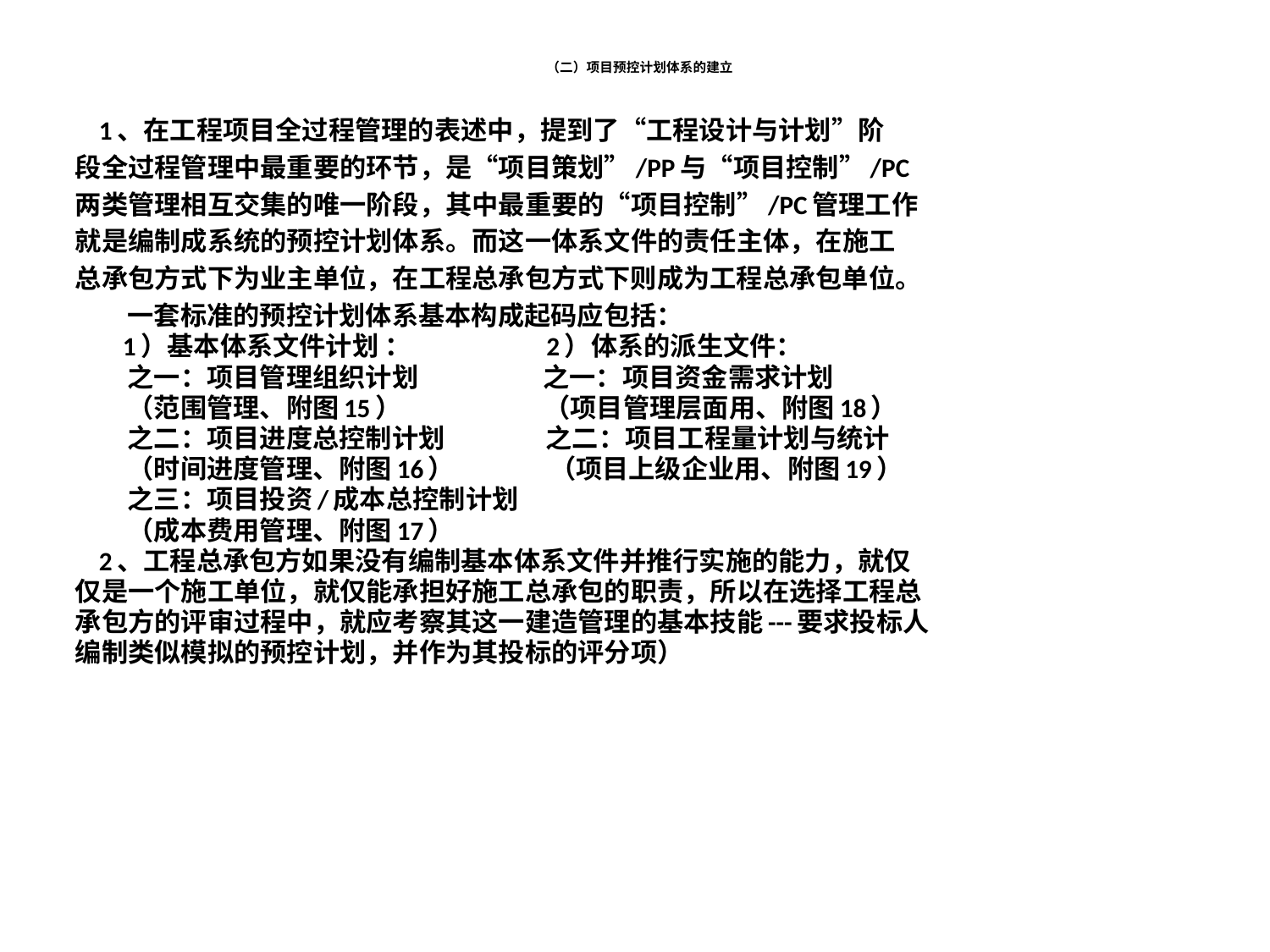

# （二）项目预控计划体系的建立
    1、在工程项目全过程管理的表述中，提到了“工程设计与计划”阶
段全过程管理中最重要的环节，是“项目策划”/PP与“项目控制”/PC
两类管理相互交集的唯一阶段，其中最重要的“项目控制”/PC管理工作
就是编制成系统的预控计划体系。而这一体系文件的责任主体，在施工
总承包方式下为业主单位，在工程总承包方式下则成为工程总承包单位。
        一套标准的预控计划体系基本构成起码应包括：
        1）基本体系文件计划 ：                      2）体系的派生文件：
        之一：项目管理组织计划                     之一：项目资金需求计划
        （范围管理、附图15）                        （项目管理层面用、附图18）
        之二：项目进度总控制计划                 之二：项目工程量计划与统计
        （时间进度管理、附图16）                （项目上级企业用、附图19）
        之三：项目投资/成本总控制计划
        （成本费用管理、附图17）
    2、工程总承包方如果没有编制基本体系文件并推行实施的能力，就仅
仅是一个施工单位，就仅能承担好施工总承包的职责，所以在选择工程总
承包方的评审过程中，就应考察其这一建造管理的基本技能---要求投标人
编制类似模拟的预控计划，并作为其投标的评分项）